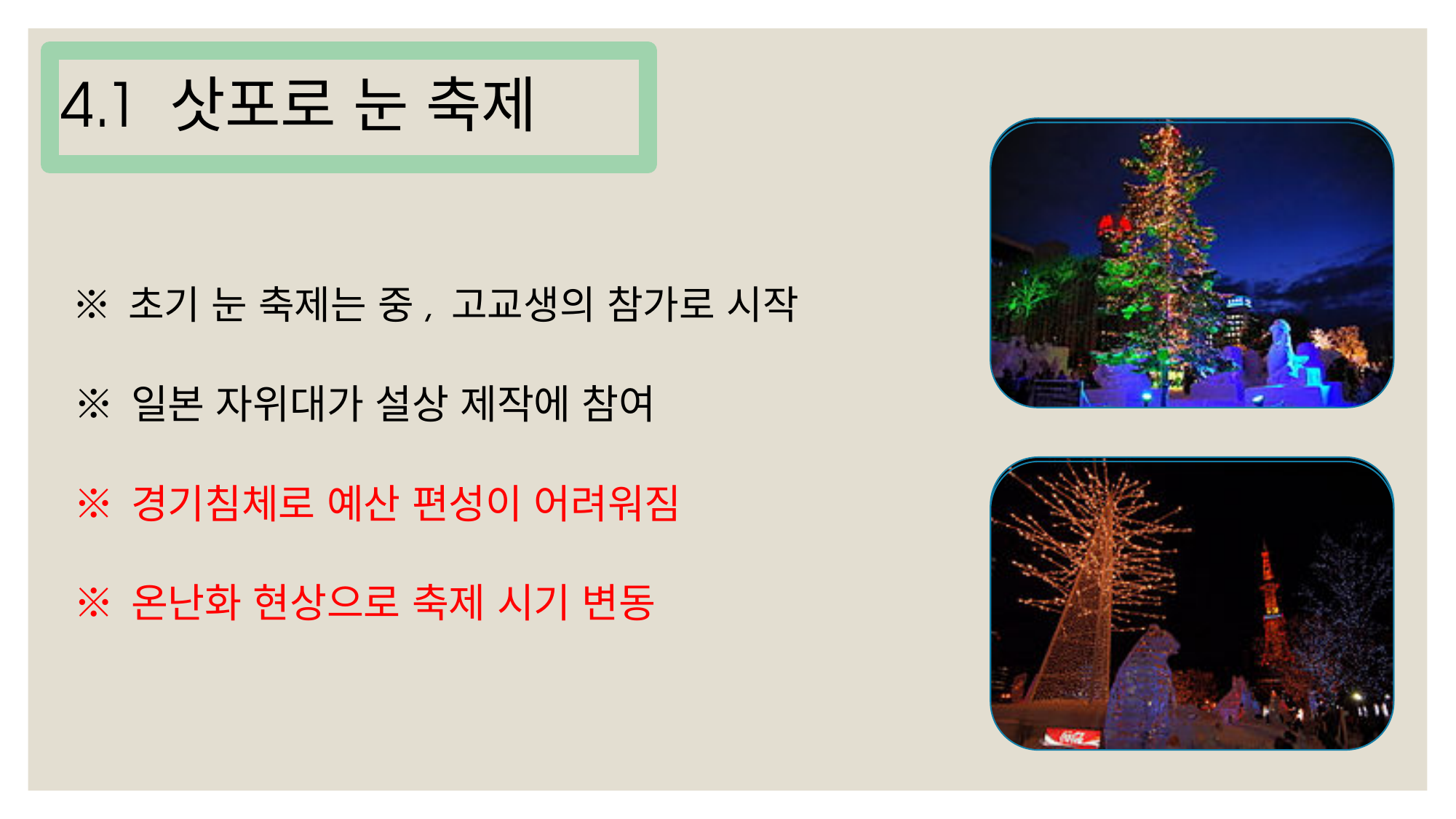

4.1 삿포로 눈 축제

※ 초기 눈 축제는 중, 고교생의 참가로 시작
※ 일본 자위대가 설상 제작에 참여

※ 경기침체로 예산 편성이 어려워짐
※ 온난화 현상으로 축제 시기 변동